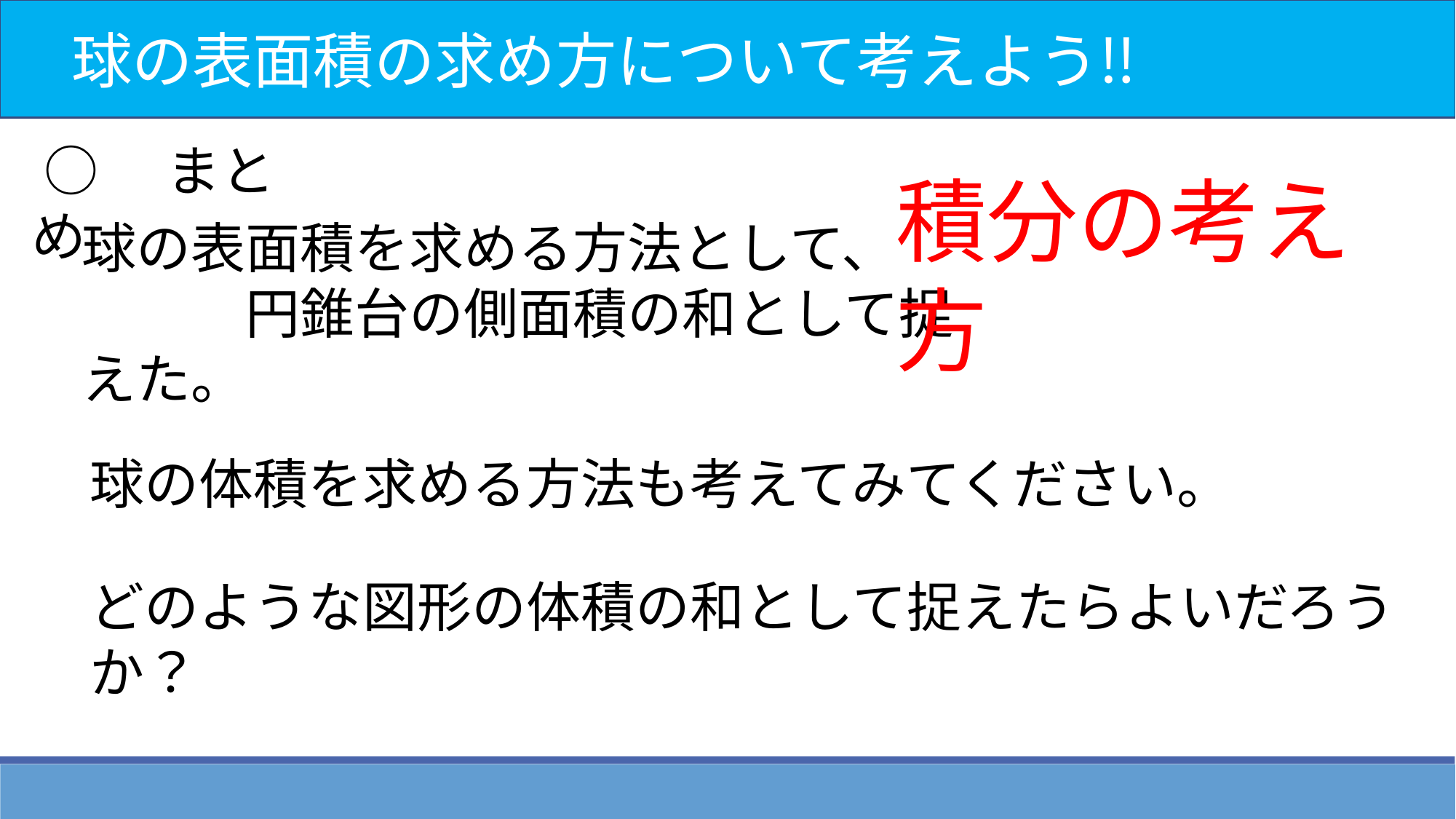

球の表面積の求め方について考えよう‼
 ○　まとめ

積分の考え方
球の表面積を求める方法として、
　　　円錐台の側面積の和として捉えた。
球の体積を求める方法も考えてみてください。
どのような図形の体積の和として捉えたらよいだろうか？